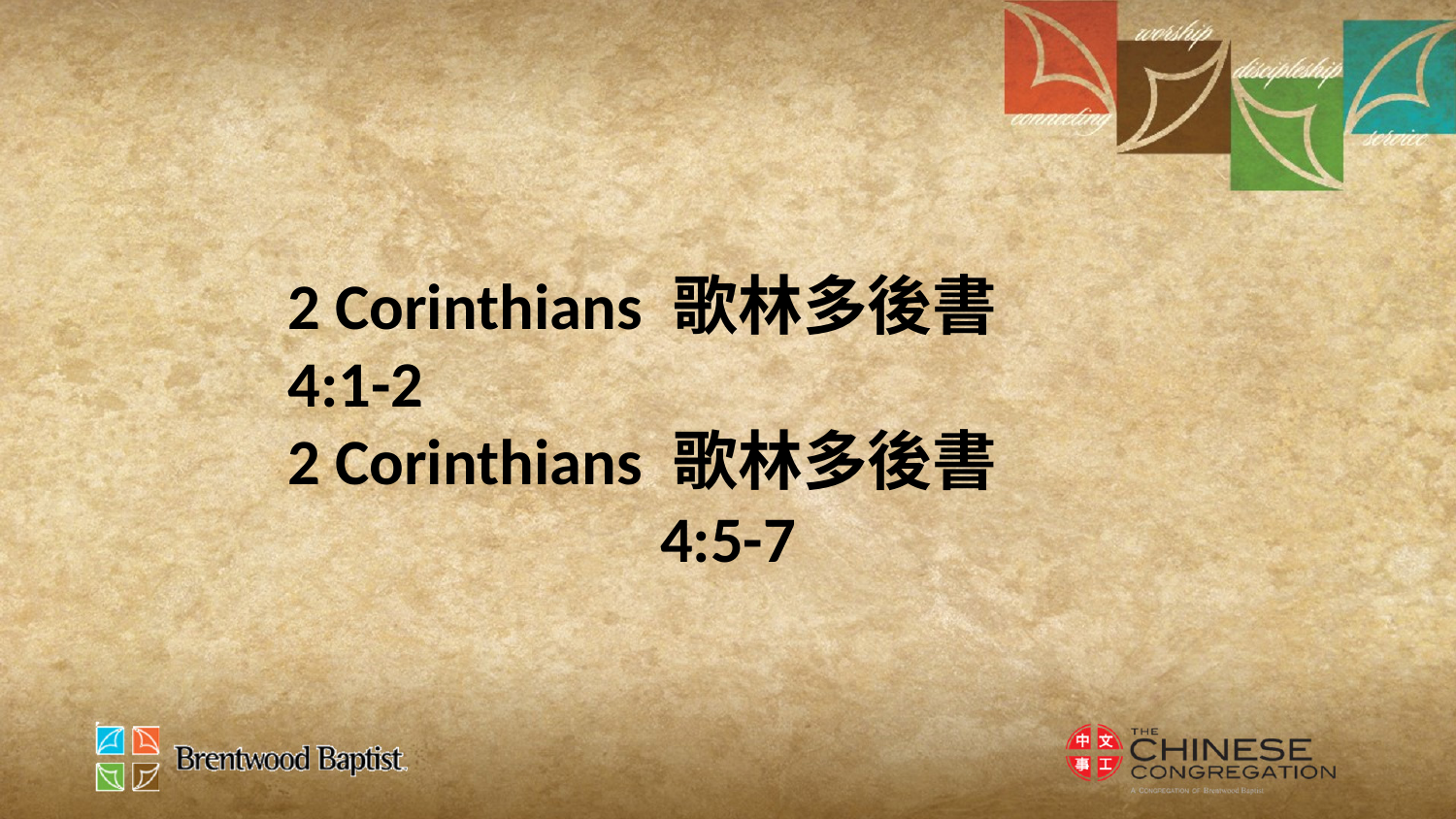

2 Corinthians 歌林多後書
4:1-2
2 Corinthians 歌林多後書
4:5-7